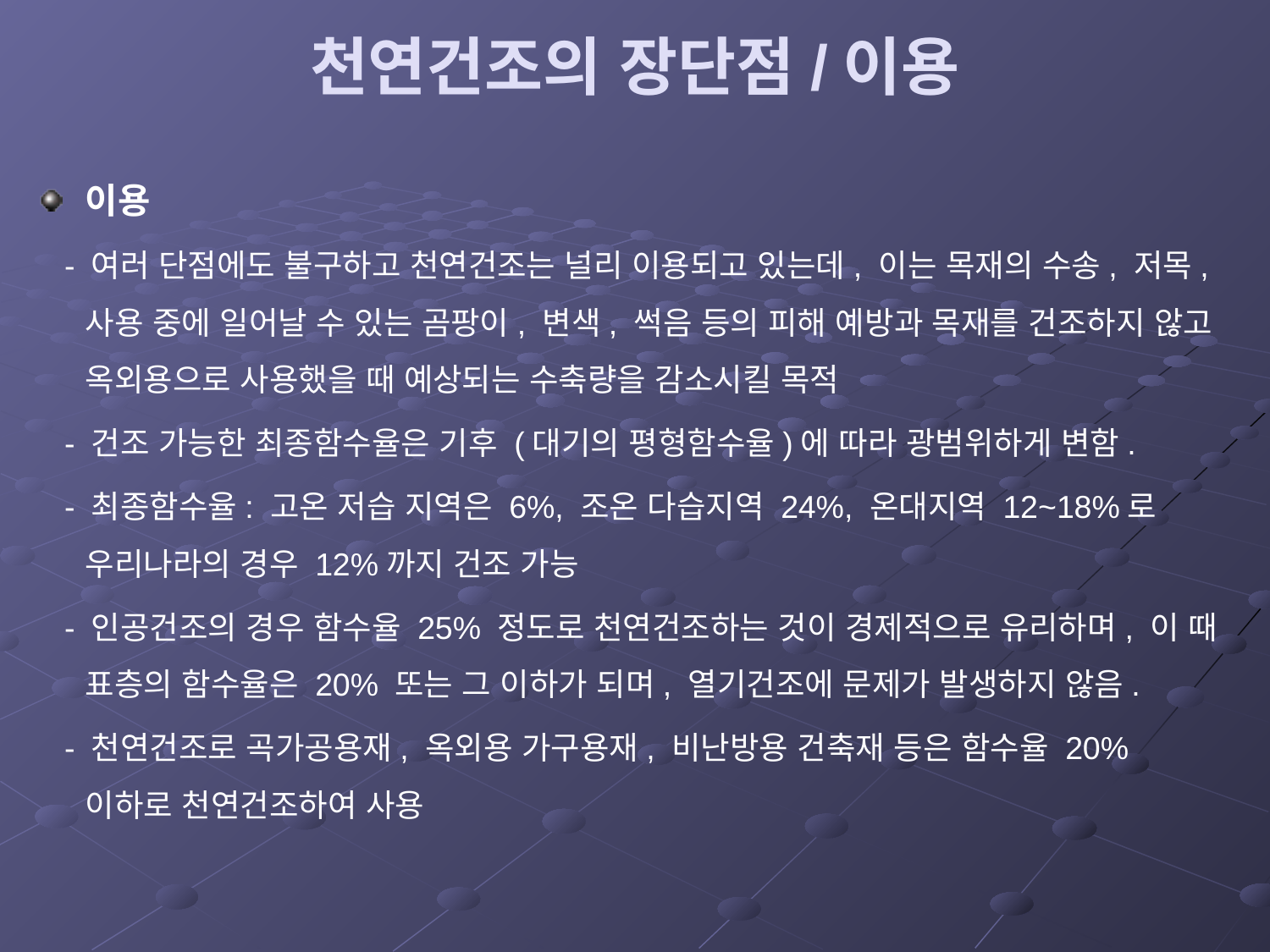

# 천연건조의 장단점/이용
이용
   - 여러 단점에도 불구하고 천연건조는 널리 이용되고 있는데, 이는 목재의 수송, 저목, 사용 중에 일어날 수 있는 곰팡이, 변색, 썩음 등의 피해 예방과 목재를 건조하지 않고 옥외용으로 사용했을 때 예상되는 수축량을 감소시킬 목적
   - 건조 가능한 최종함수율은 기후 (대기의 평형함수율)에 따라 광범위하게 변함.
   - 최종함수율: 고온 저습 지역은 6%, 조온 다습지역 24%, 온대지역 12~18%로 우리나라의 경우 12%까지 건조 가능
   - 인공건조의 경우 함수율 25% 정도로 천연건조하는 것이 경제적으로 유리하며, 이 때 표층의 함수율은 20% 또는 그 이하가 되며, 열기건조에 문제가 발생하지 않음.
   - 천연건조로 곡가공용재, 옥외용 가구용재, 비난방용 건축재 등은 함수율 20%이하로 천연건조하여 사용